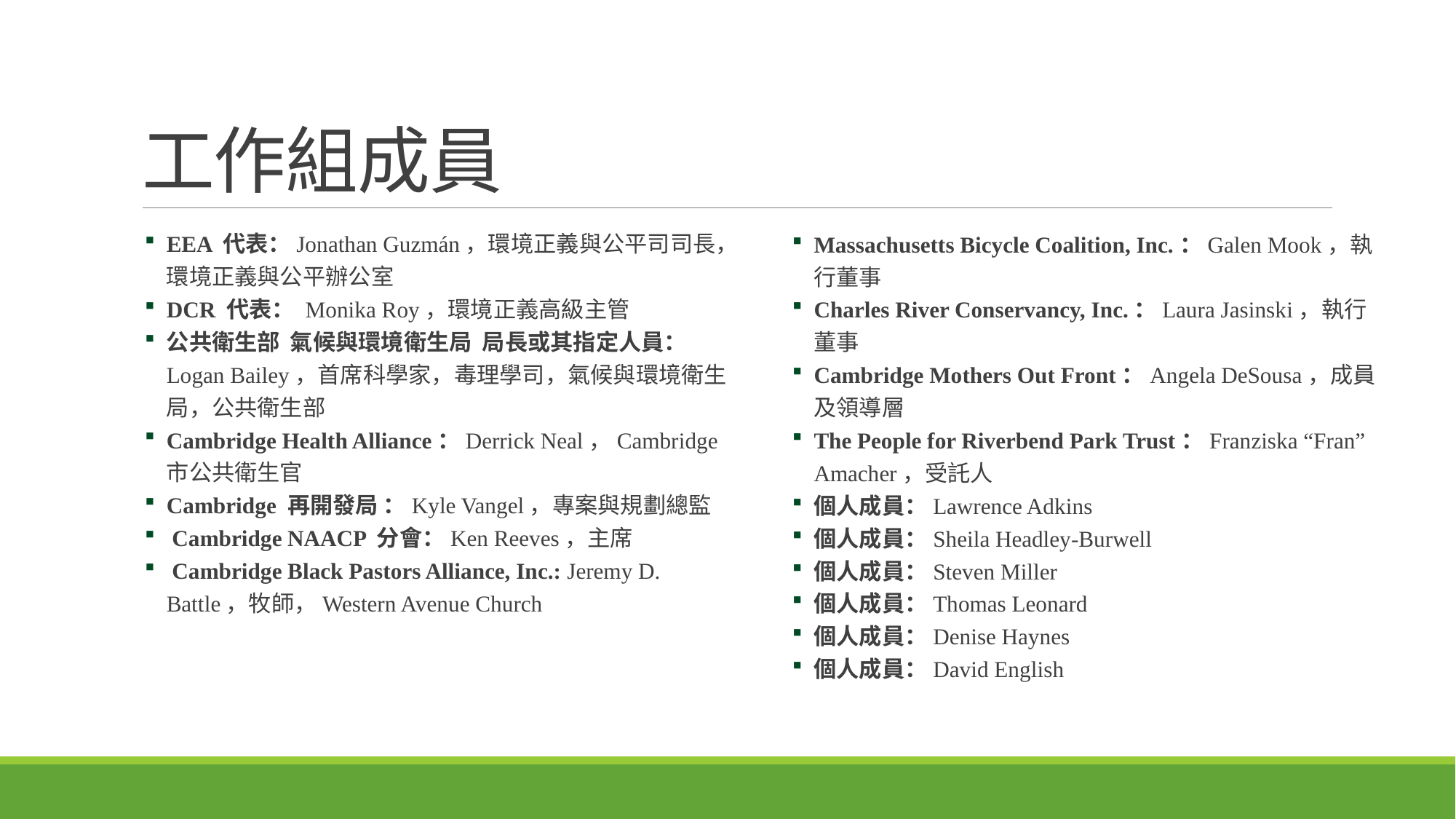

# 工作組成員
EEA 代表：Jonathan Guzmán，環境正義與公平司司長，環境正義與公平辦公室
DCR 代表： Monika Roy，環境正義高級主管
公共衛生部  氣候與環境衛生局  局長或其指定人員： Logan Bailey，首席科學家，毒理學司，氣候與環境衛生局，公共衛生部
Cambridge Health Alliance：Derrick Neal，Cambridge 市公共衛生官
Cambridge 再開發局 ：Kyle Vangel，專案與規劃總監
 Cambridge NAACP 分會：Ken Reeves，主席
 Cambridge Black Pastors Alliance, Inc.: Jeremy D. Battle，牧師，Western Avenue Church
Massachusetts Bicycle Coalition, Inc.：Galen Mook，執行董事
Charles River Conservancy, Inc.：Laura Jasinski，執行董事
Cambridge Mothers Out Front：Angela DeSousa，成員及領導層
The People for Riverbend Park Trust：Franziska “Fran” Amacher，受託人
個人成員：Lawrence Adkins
個人成員：Sheila Headley-Burwell
個人成員：Steven Miller
個人成員：Thomas Leonard
個人成員：Denise Haynes
個人成員：David English